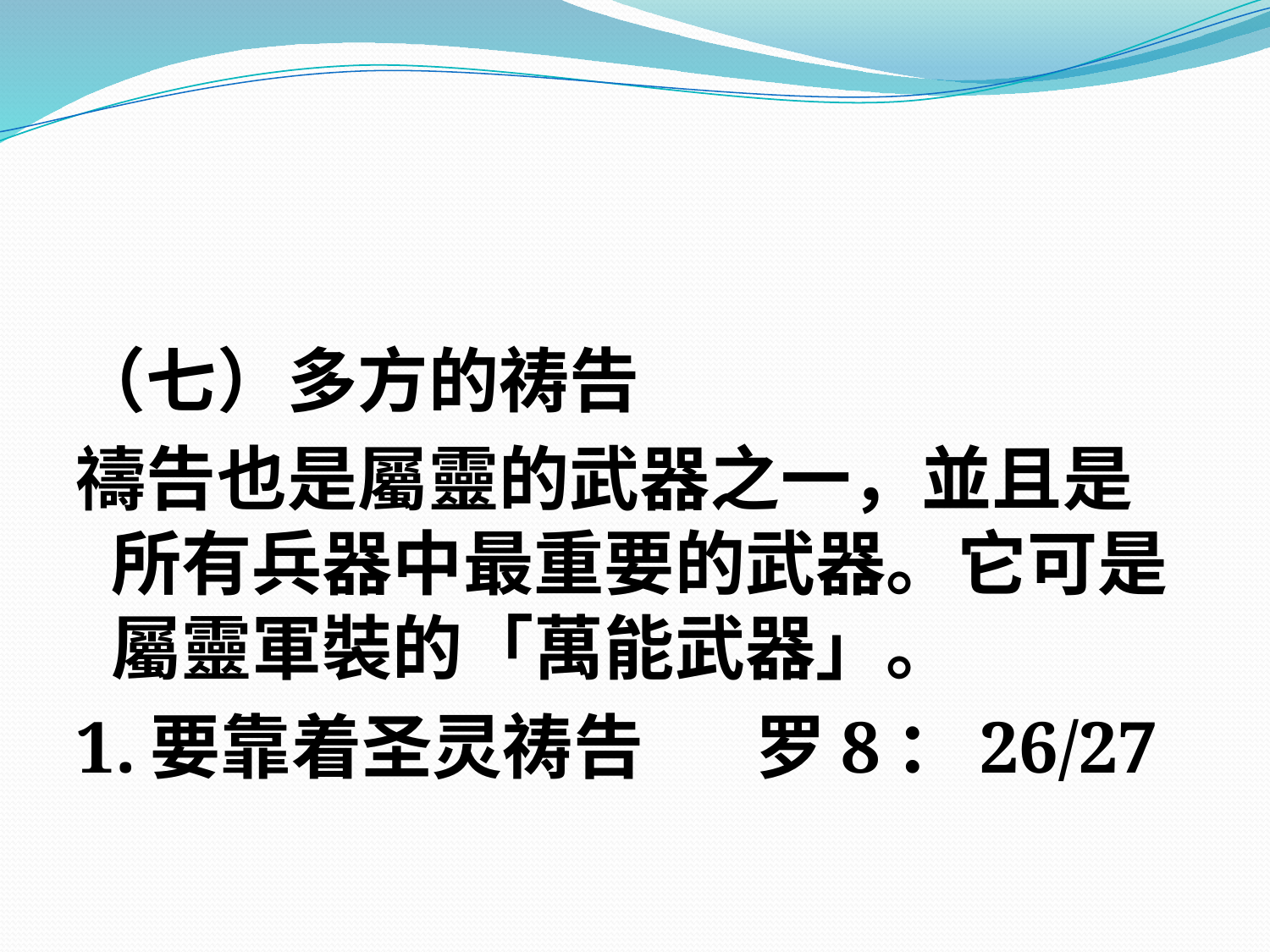

#

（七）多方的祷告
禱告也是屬靈的武器之一，並且是所有兵器中最重要的武器。它可是屬靈軍裝的「萬能武器」。
1.要靠着圣灵祷告       罗8：26/27